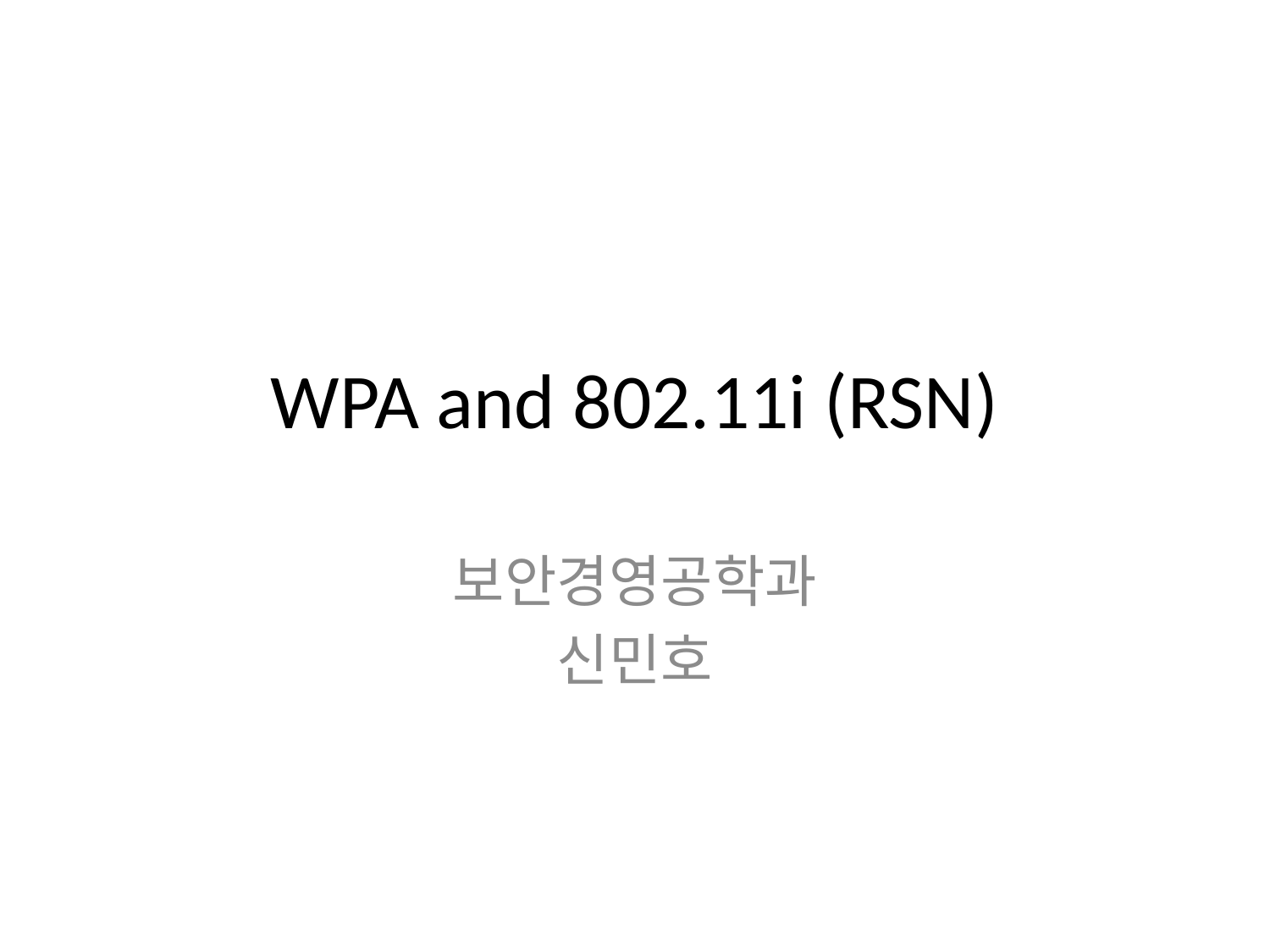

# WPA and 802.11i (RSN)
보안경영공학과
신민호